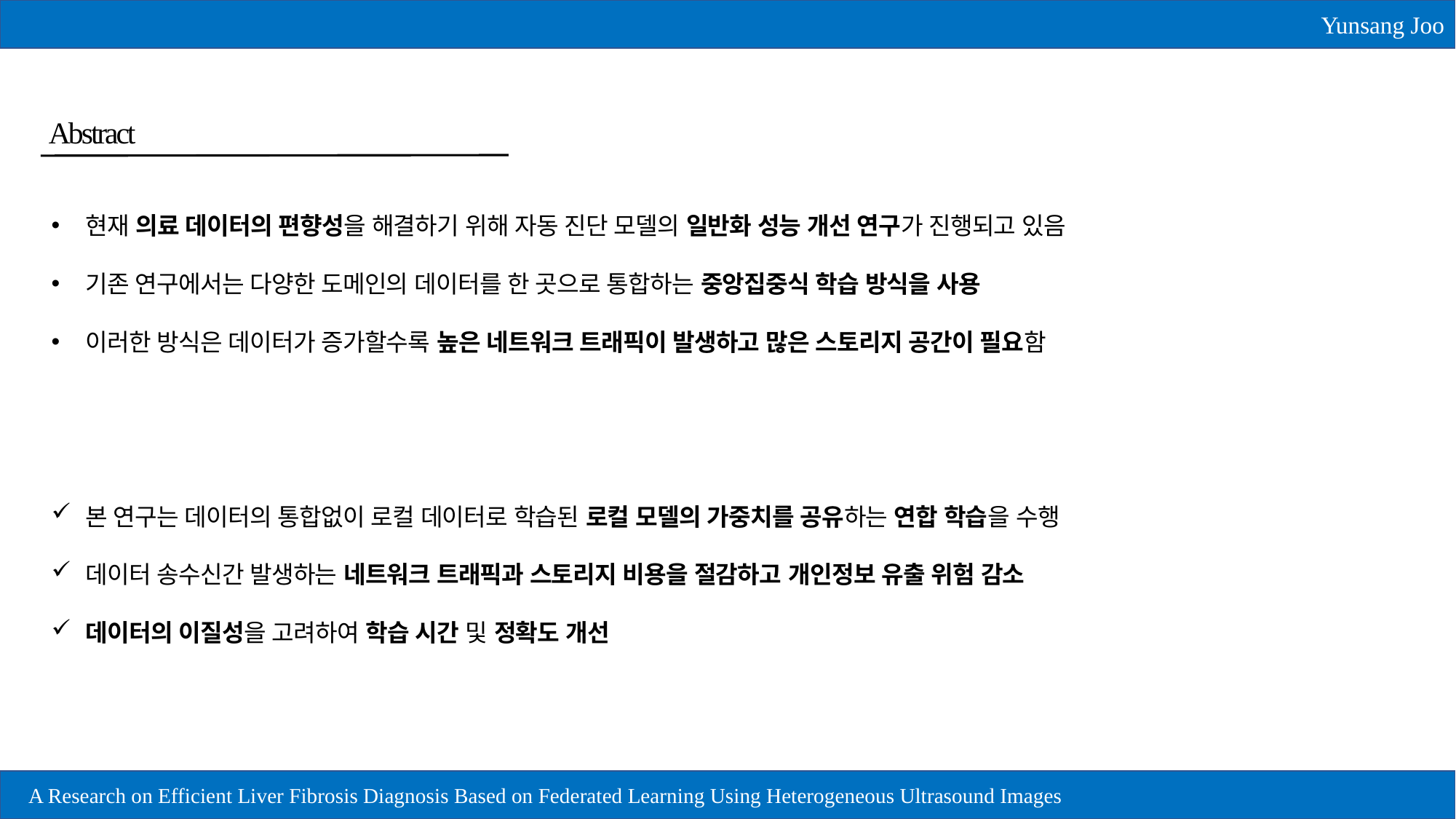

Yunsang Joo
Abstract
현재 의료 데이터의 편향성을 해결하기 위해 자동 진단 모델의 일반화 성능 개선 연구가 진행되고 있음
기존 연구에서는 다양한 도메인의 데이터를 한 곳으로 통합하는 중앙집중식 학습 방식을 사용
이러한 방식은 데이터가 증가할수록 높은 네트워크 트래픽이 발생하고 많은 스토리지 공간이 필요함

본 연구는 데이터의 통합없이 로컬 데이터로 학습된 로컬 모델의 가중치를 공유하는 연합 학습을 수행
데이터 송수신간 발생하는 네트워크 트래픽과 스토리지 비용을 절감하고 개인정보 유출 위험 감소
데이터의 이질성을 고려하여 학습 시간 및 정확도 개선

3
A Research on Efficient Liver Fibrosis Diagnosis Based on Federated Learning Using Heterogeneous Ultrasound Images